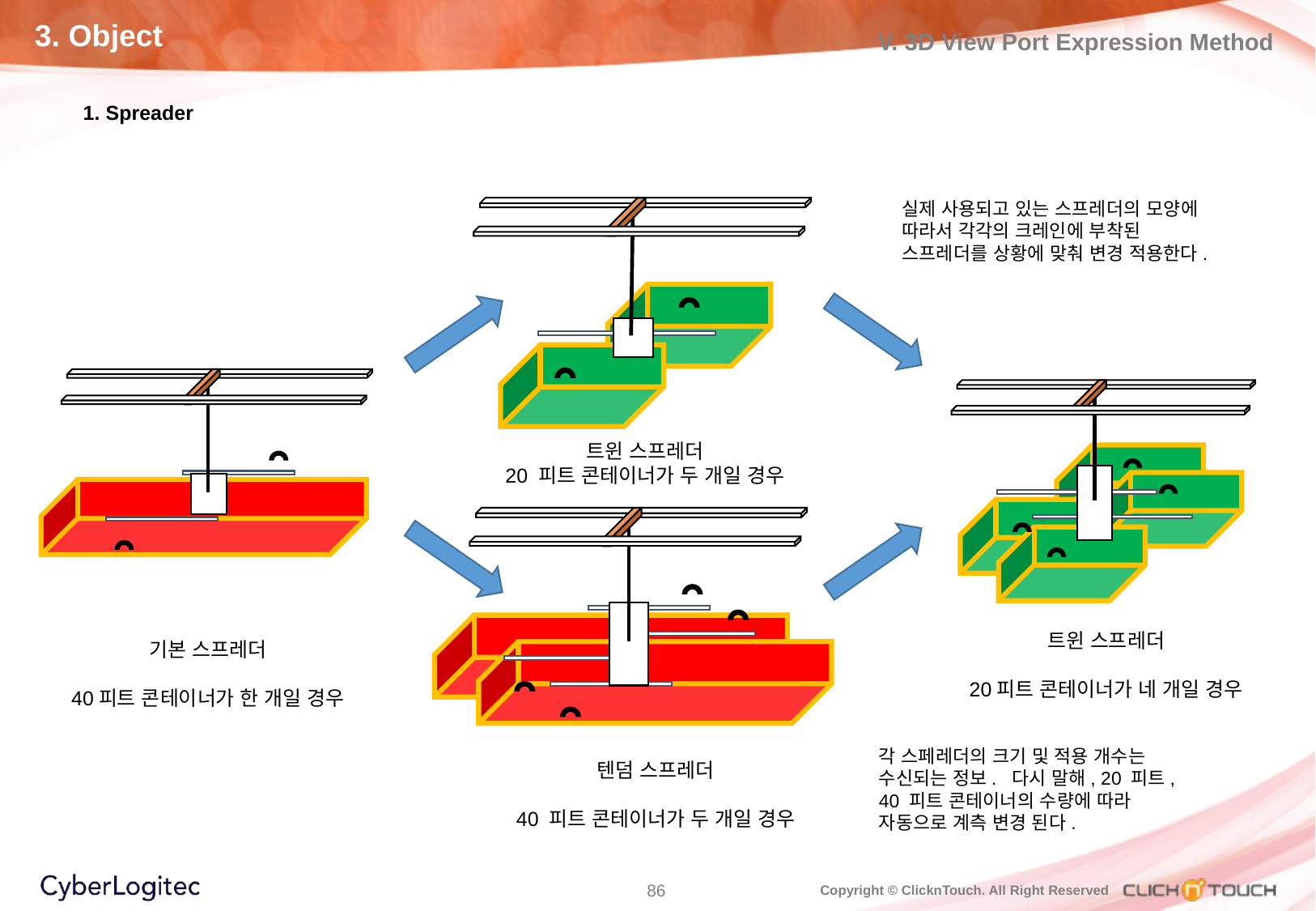

3. Object
V. 3D View Port Expression Method
1. Spreader
실제 사용되고 있는 스프레더의 모양에 따라서 각각의 크레인에 부착된 스프레더를 상황에 맞춰 변경 적용한다.

트윈 스프레더
20 피트 콘테이너가 두 개일 경우

트윈 스프레더

20피트 콘테이너가 네 개일 경우
기본 스프레더

40피트 콘테이너가 한 개일 경우
각 스페레더의 크기 및 적용 개수는 수신되는 정보.  다시 말해, 20 피트, 40 피트 콘테이너의 수량에 따라 자동으로 계측 변경 된다.
텐덤 스프레더

40 피트 콘테이너가 두 개일 경우